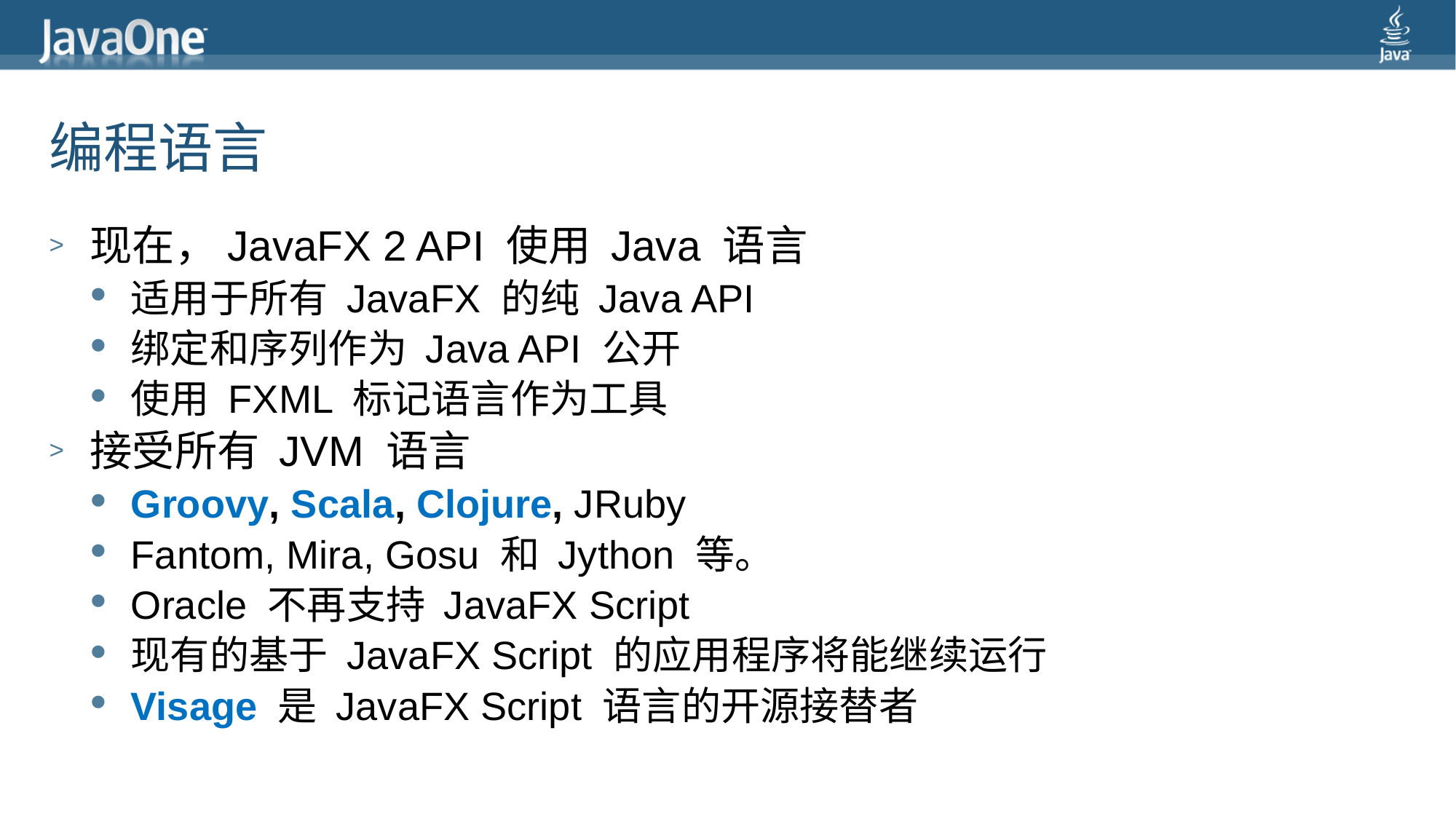

# 编程语言
现在，JavaFX 2 API 使用 Java 语言
适用于所有 JavaFX 的纯 Java API
绑定和序列作为 Java API 公开
使用 FXML 标记语言作为工具
接受所有 JVM 语言
Groovy, Scala, Clojure, JRuby
Fantom, Mira, Gosu 和 Jython 等。
Oracle 不再支持 JavaFX Script
现有的基于 JavaFX Script 的应用程序将能继续运行
Visage 是 JavaFX Script 语言的开源接替者